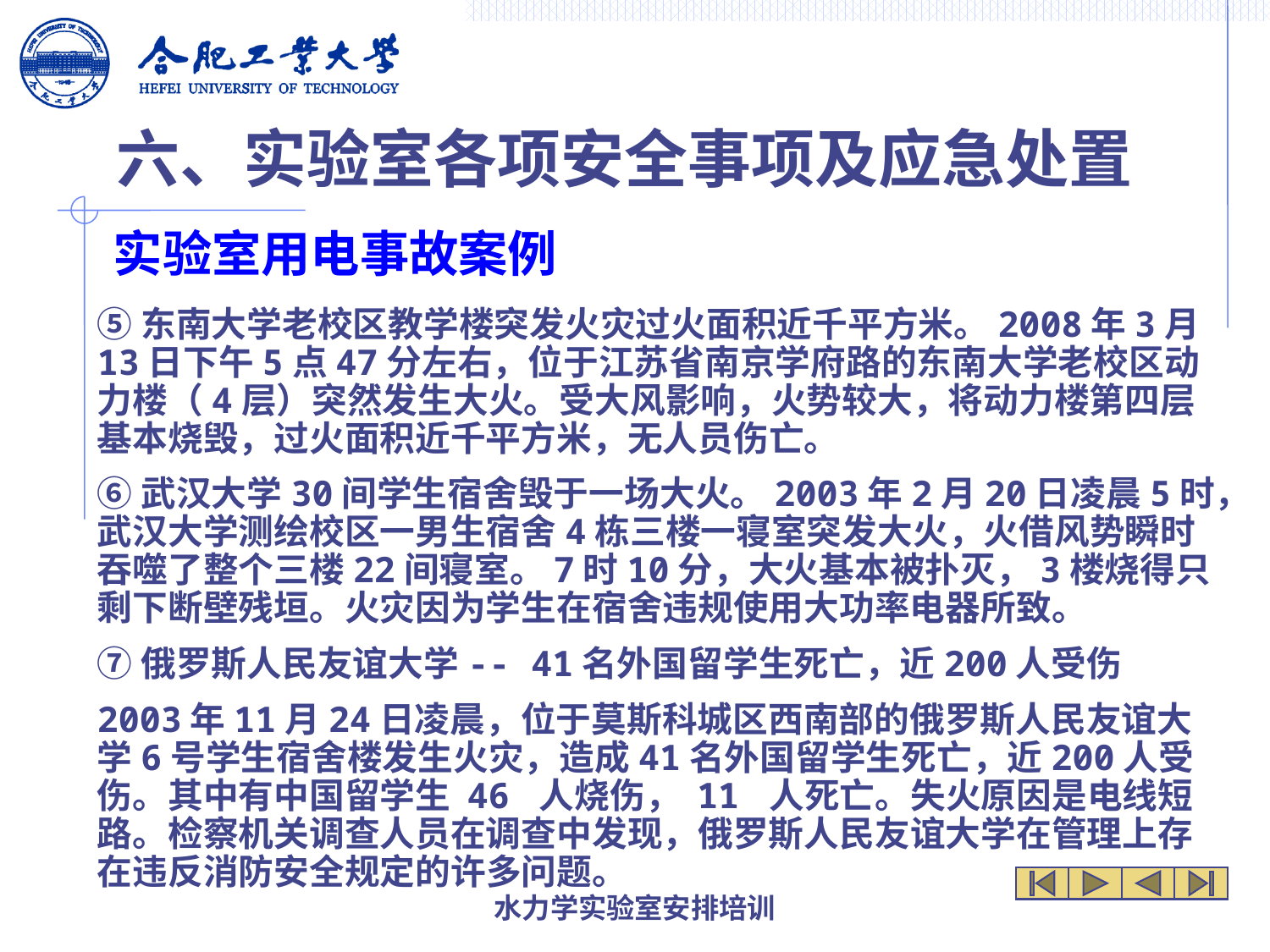

# 六、实验室各项安全事项及应急处置
实验室用电事故案例
⑤东南大学老校区教学楼突发火灾过火面积近千平方米。2008年3月13日下午5点47分左右，位于江苏省南京学府路的东南大学老校区动力楼（4层）突然发生大火。受大风影响，火势较大，将动力楼第四层基本烧毁，过火面积近千平方米，无人员伤亡。
⑥武汉大学30间学生宿舍毁于一场大火。2003年2月20日凌晨5时，武汉大学测绘校区一男生宿舍4栋三楼一寝室突发大火，火借风势瞬时吞噬了整个三楼22间寝室。7时10分，大火基本被扑灭，3楼烧得只剩下断壁残垣。火灾因为学生在宿舍违规使用大功率电器所致。
⑦俄罗斯人民友谊大学-- 41名外国留学生死亡，近200人受伤
2003年11月24日凌晨，位于莫斯科城区西南部的俄罗斯人民友谊大学6号学生宿舍楼发生火灾，造成41名外国留学生死亡，近200人受伤。其中有中国留学生 46 人烧伤， 11 人死亡。失火原因是电线短路。检察机关调查人员在调查中发现，俄罗斯人民友谊大学在管理上存在违反消防安全规定的许多问题。
水力学实验室安排培训